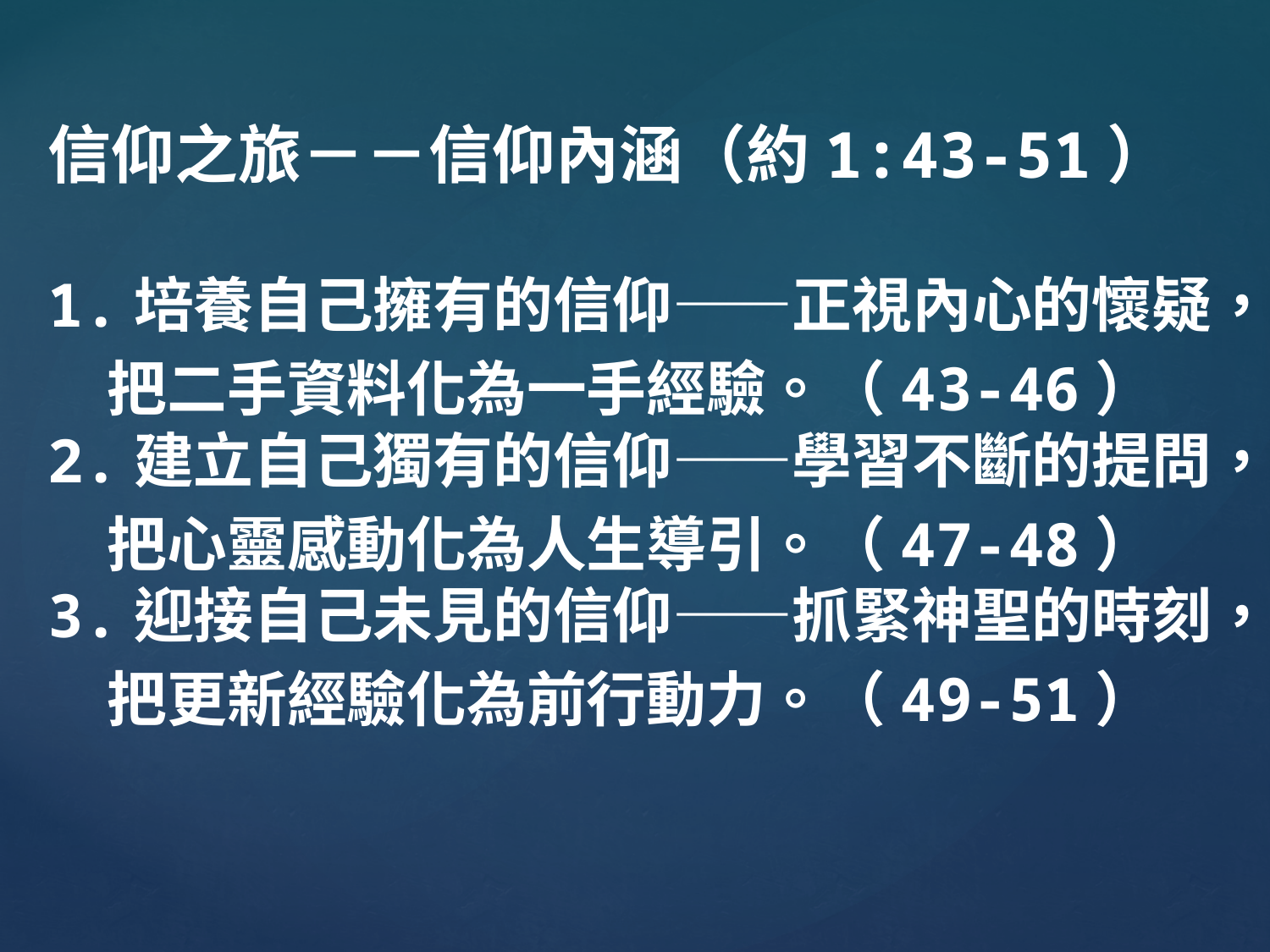

# 信仰之旅－－信仰內涵（約1:43-51）
1.培養自己擁有的信仰——正視內心的懷疑，
　把二手資料化為一手經驗。（43-46）
2.建立自己獨有的信仰——學習不斷的提問，
　把心靈感動化為人生導引。（47-48）
3.迎接自己未見的信仰——抓緊神聖的時刻，
　把更新經驗化為前行動力。（49-51）